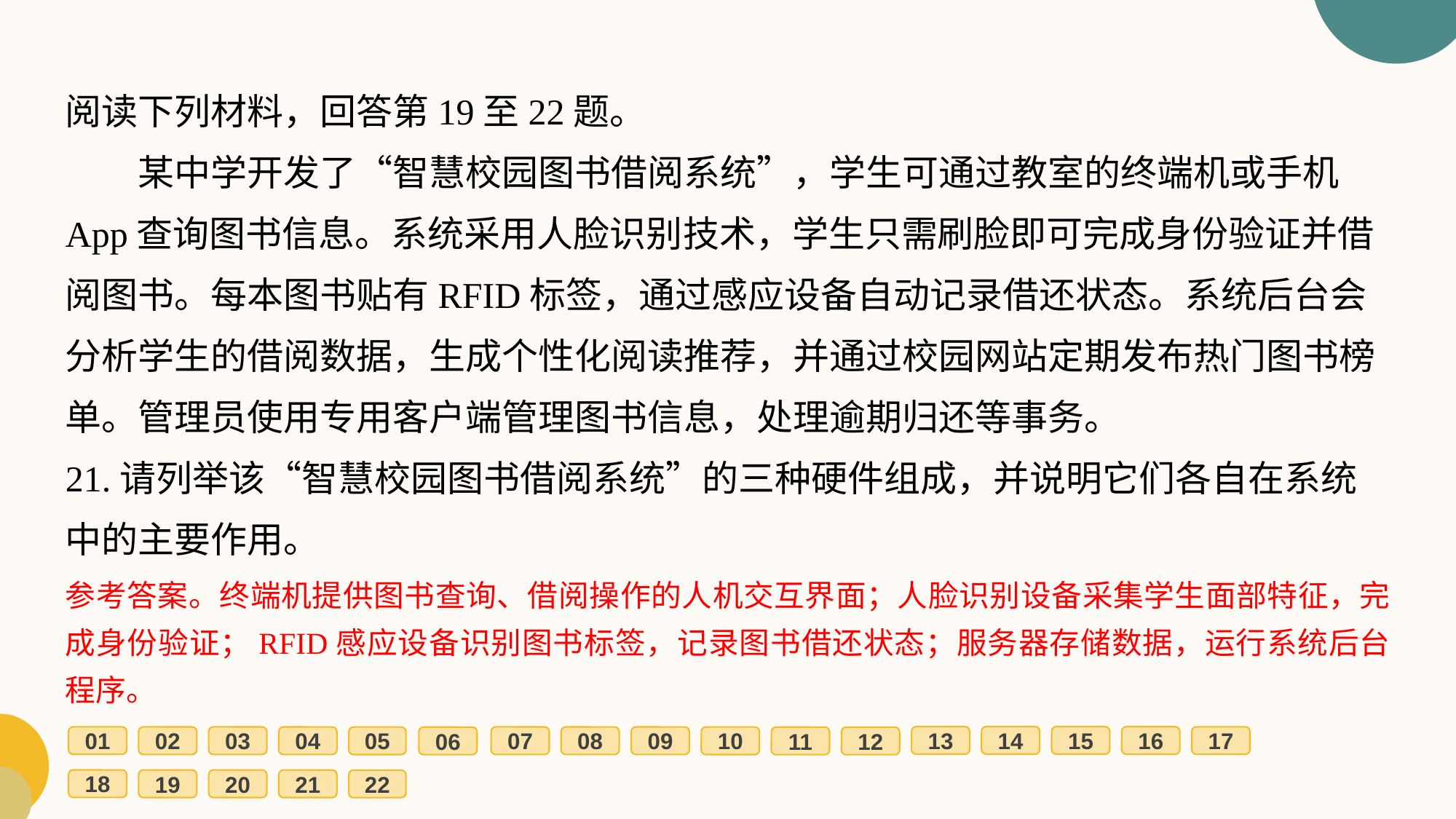

阅读下列材料，回答第19至22题。
　　某中学开发了“智慧校园图书借阅系统”，学生可通过教室的终端机或手机App查询图书信息。系统采用人脸识别技术，学生只需刷脸即可完成身份验证并借阅图书。每本图书贴有RFID标签，通过感应设备自动记录借还状态。系统后台会分析学生的借阅数据，生成个性化阅读推荐，并通过校园网站定期发布热门图书榜单。管理员使用专用客户端管理图书信息，处理逾期归还等事务。
21.请列举该“智慧校园图书借阅系统”的三种硬件组成，并说明它们各自在系统中的主要作用。
参考答案。终端机提供图书查询、借阅操作的人机交互界面；人脸识别设备采集学生面部特征，完成身份验证；RFID感应设备识别图书标签，记录图书借还状态；服务器存储数据，运行系统后台程序。